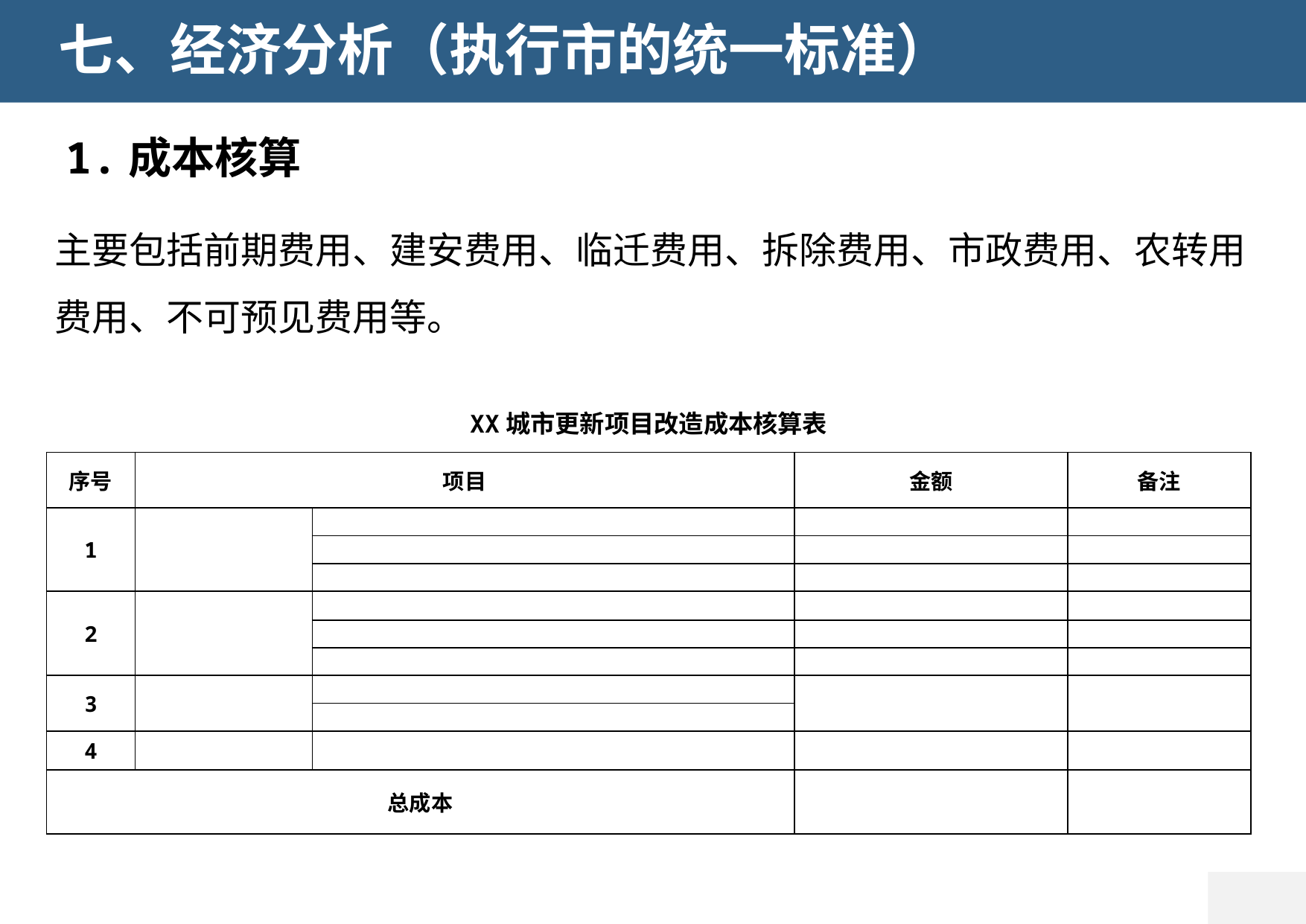

七、经济分析（执行市的统一标准）
1.成本核算
主要包括前期费用、建安费用、临迁费用、拆除费用、市政费用、农转用费用、不可预见费用等。
XX城市更新项目改造成本核算表
| 序号 | 项目 |  | 金额 | 备注 |
| --- | --- | --- | --- | --- |
| 1 |  |  |  |  |
|  |  |  |  |  |
|  |  |  |  |  |
| 2 |  |  |  |  |
|  |  |  |  |  |
|  |  |  |  |  |
| 3 |  |  |  |  |
|  |  |  |  |  |
| 4 |  |  |  |  |
| 总成本 |  |  |  |  |
26